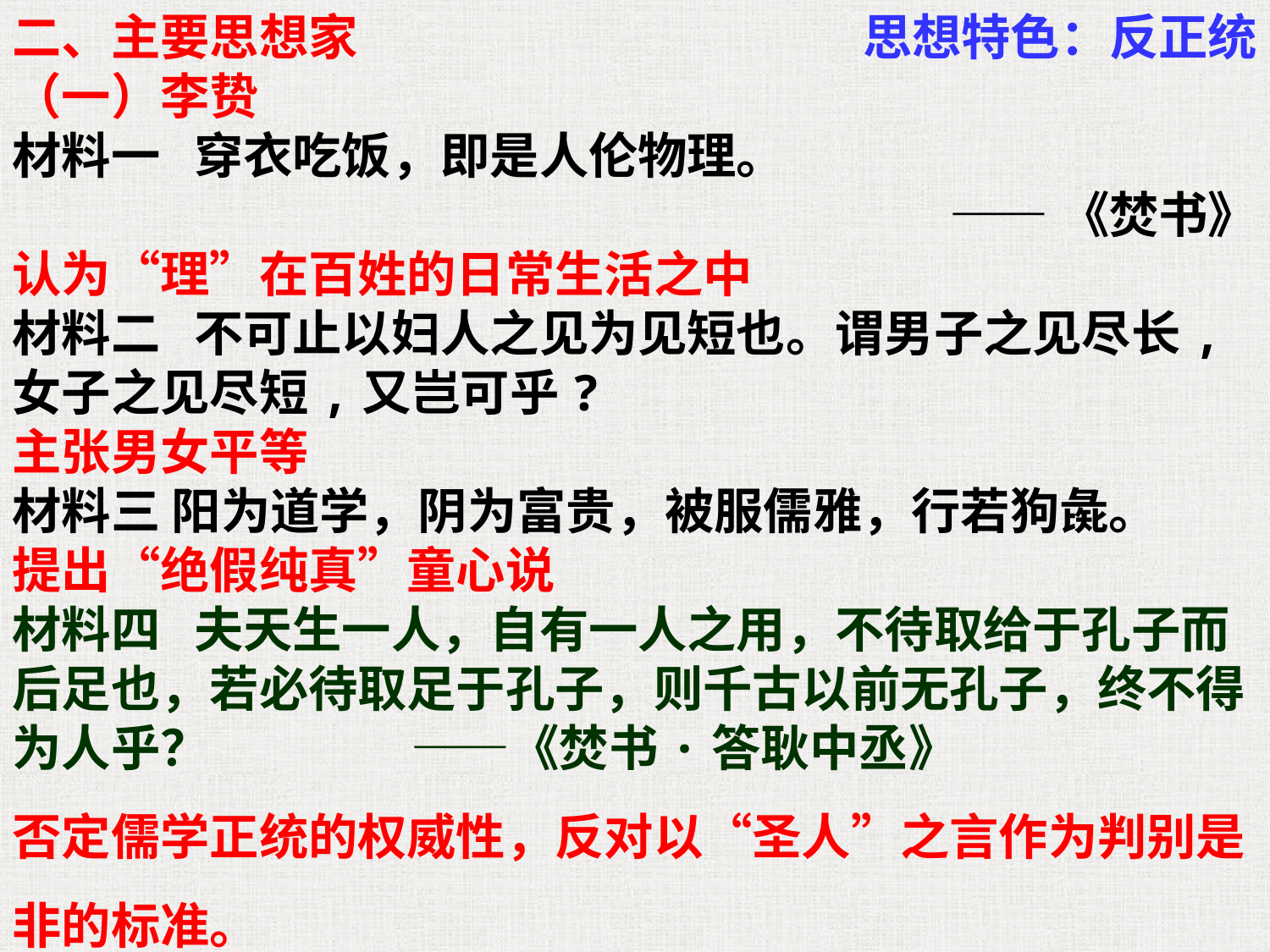

二、主要思想家
（一）李贽
材料一   穿衣吃饭，即是人伦物理。
——《焚书》
认为“理”在百姓的日常生活之中
材料二   不可止以妇人之见为见短也。谓男子之见尽长,女子之见尽短,又岂可乎?
主张男女平等
材料三 阳为道学，阴为富贵，被服儒雅，行若狗彘。
提出“绝假纯真”童心说
材料四   夫天生一人，自有一人之用，不待取给于孔子而后足也，若必待取足于孔子，则千古以前无孔子，终不得为人乎？                  ——《焚书·答耿中丞》
否定儒学正统的权威性，反对以“圣人”之言作为判别是非的标准。

思想特色：反正统